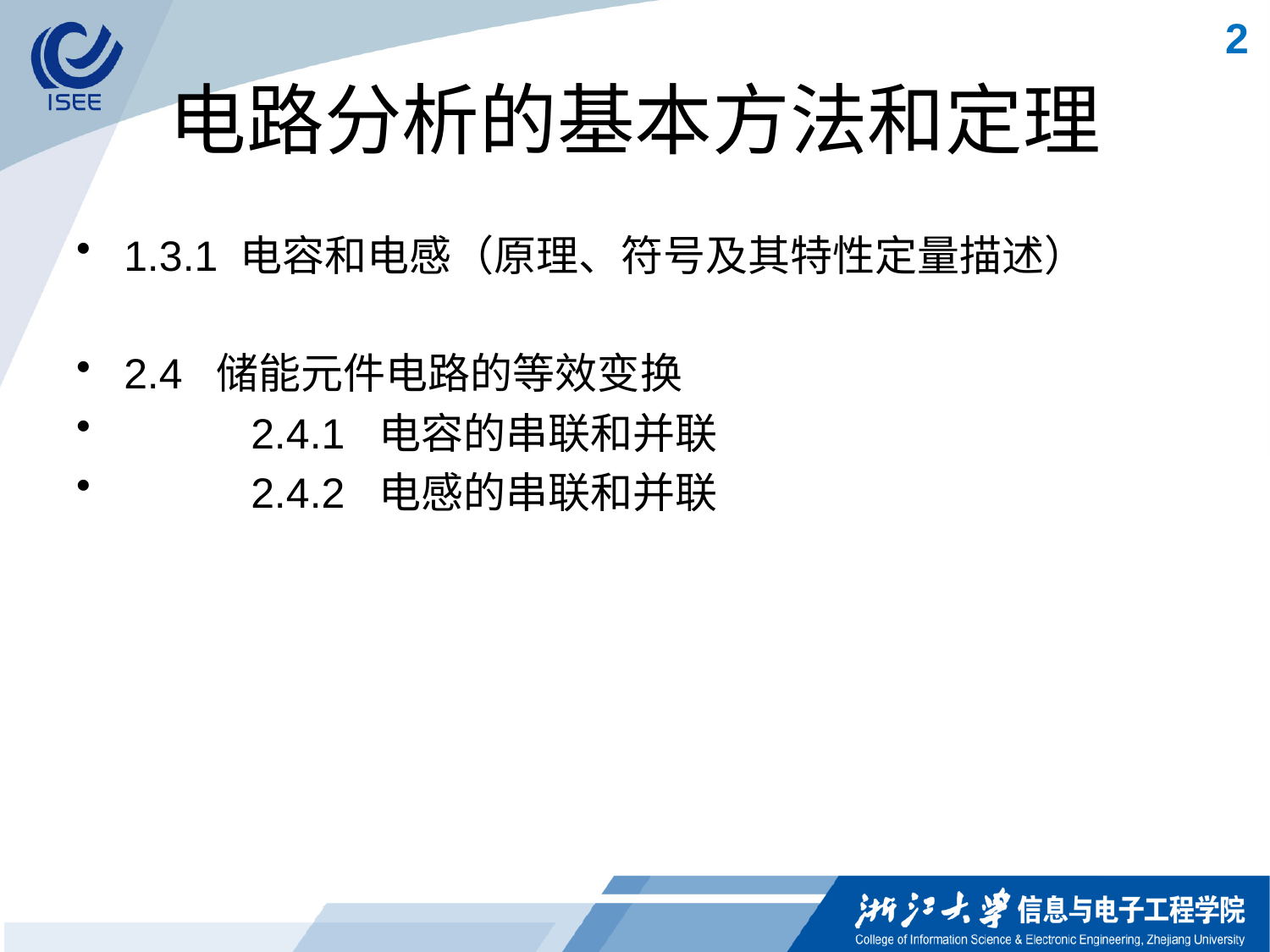

2
# 电路分析的基本方法和定理
1.3.1 电容和电感（原理、符号及其特性定量描述）

2.4  储能元件电路的等效变换
	2.4.1  电容的串联和并联
	2.4.2  电感的串联和并联